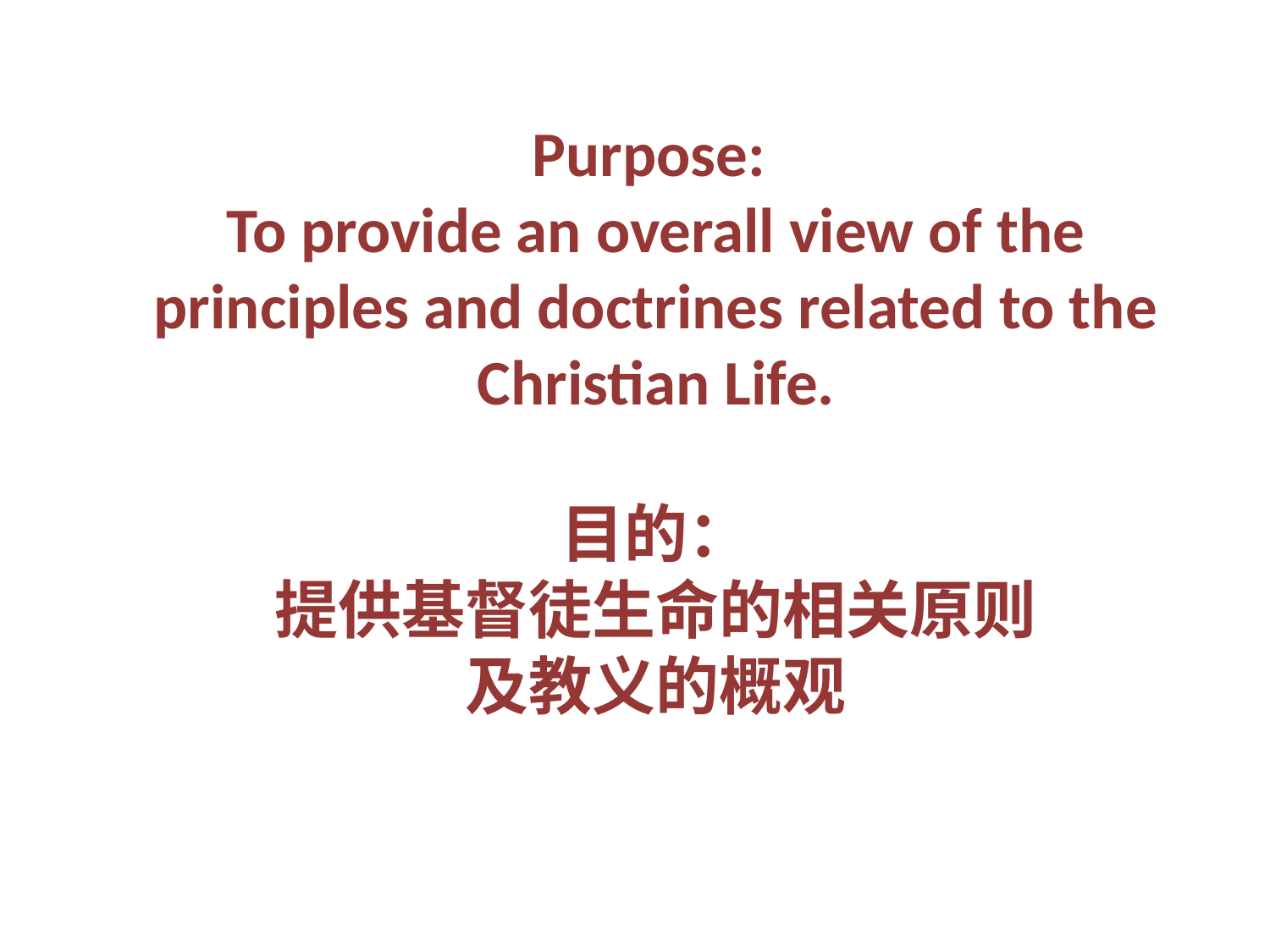

# Purpose: To provide an overall view of the principles and doctrines related to the Christian Life. 目的： 提供基督徒生命的相关原则 及教义的概观